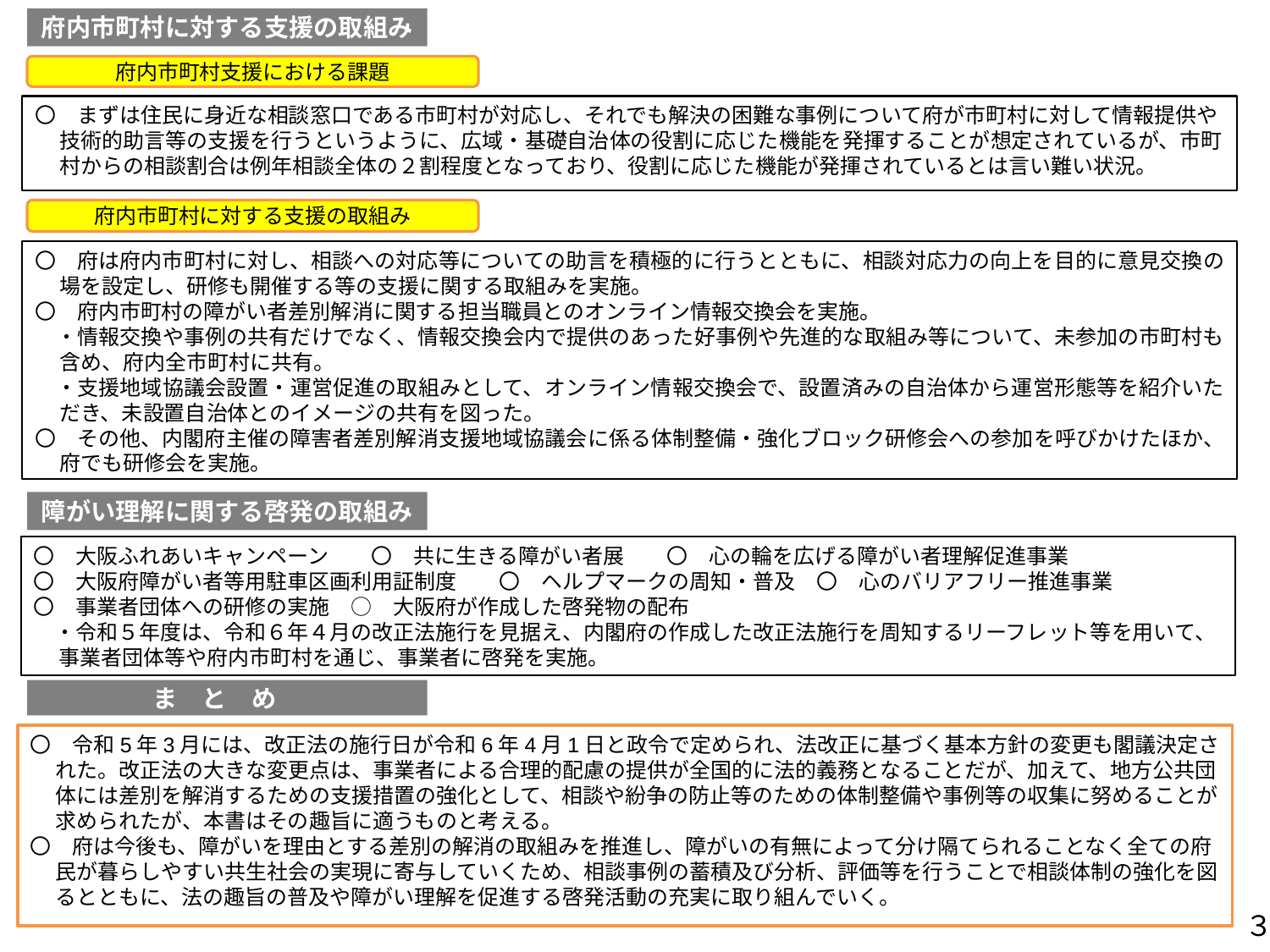

府内市町村に対する支援の取組み
府内市町村支援における課題
〇　まずは住民に身近な相談窓口である市町村が対応し、それでも解決の困難な事例について府が市町村に対して情報提供や技術的助言等の支援を行うというように、広域・基礎自治体の役割に応じた機能を発揮することが想定されているが、市町村からの相談割合は例年相談全体の２割程度となっており、役割に応じた機能が発揮されているとは言い難い状況。
府内市町村に対する支援の取組み
〇　府は府内市町村に対し、相談への対応等についての助言を積極的に行うとともに、相談対応力の向上を目的に意見交換の場を設定し、研修も開催する等の支援に関する取組みを実施。
〇　府内市町村の障がい者差別解消に関する担当職員とのオンライン情報交換会を実施。
　・情報交換や事例の共有だけでなく、情報交換会内で提供のあった好事例や先進的な取組み等について、未参加の市町村も含め、府内全市町村に共有。
　・支援地域協議会設置・運営促進の取組みとして、オンライン情報交換会で、設置済みの自治体から運営形態等を紹介いただき、未設置自治体とのイメージの共有を図った。
〇　その他、内閣府主催の障害者差別解消支援地域協議会に係る体制整備・強化ブロック研修会への参加を呼びかけたほか、府でも研修会を実施。

障がい理解に関する啓発の取組み
〇　大阪ふれあいキャンペーン　　〇　共に生きる障がい者展　　〇　心の輪を広げる障がい者理解促進事業
〇　大阪府障がい者等用駐車区画利用証制度　　〇　ヘルプマークの周知・普及　〇　心のバリアフリー推進事業
〇　事業者団体への研修の実施　○　大阪府が作成した啓発物の配布
　・令和５年度は、令和６年４月の改正法施行を見据え、内閣府の作成した改正法施行を周知するリーフレット等を用いて、事業者団体等や府内市町村を通じ、事業者に啓発を実施。
ま　と　め
〇　令和5年3月には、改正法の施行日が令和6年4月1日と政令で定められ、法改正に基づく基本方針の変更も閣議決定された。改正法の大きな変更点は、事業者による合理的配慮の提供が全国的に法的義務となることだが、加えて、地方公共団体には差別を解消するための支援措置の強化として、相談や紛争の防止等のための体制整備や事例等の収集に努めることが求められたが、本書はその趣旨に適うものと考える。
〇　府は今後も、障がいを理由とする差別の解消の取組みを推進し、障がいの有無によって分け隔てられることなく全ての府民が暮らしやすい共生社会の実現に寄与していくため、相談事例の蓄積及び分析、評価等を行うことで相談体制の強化を図るとともに、法の趣旨の普及や障がい理解を促進する啓発活動の充実に取り組んでいく。
３